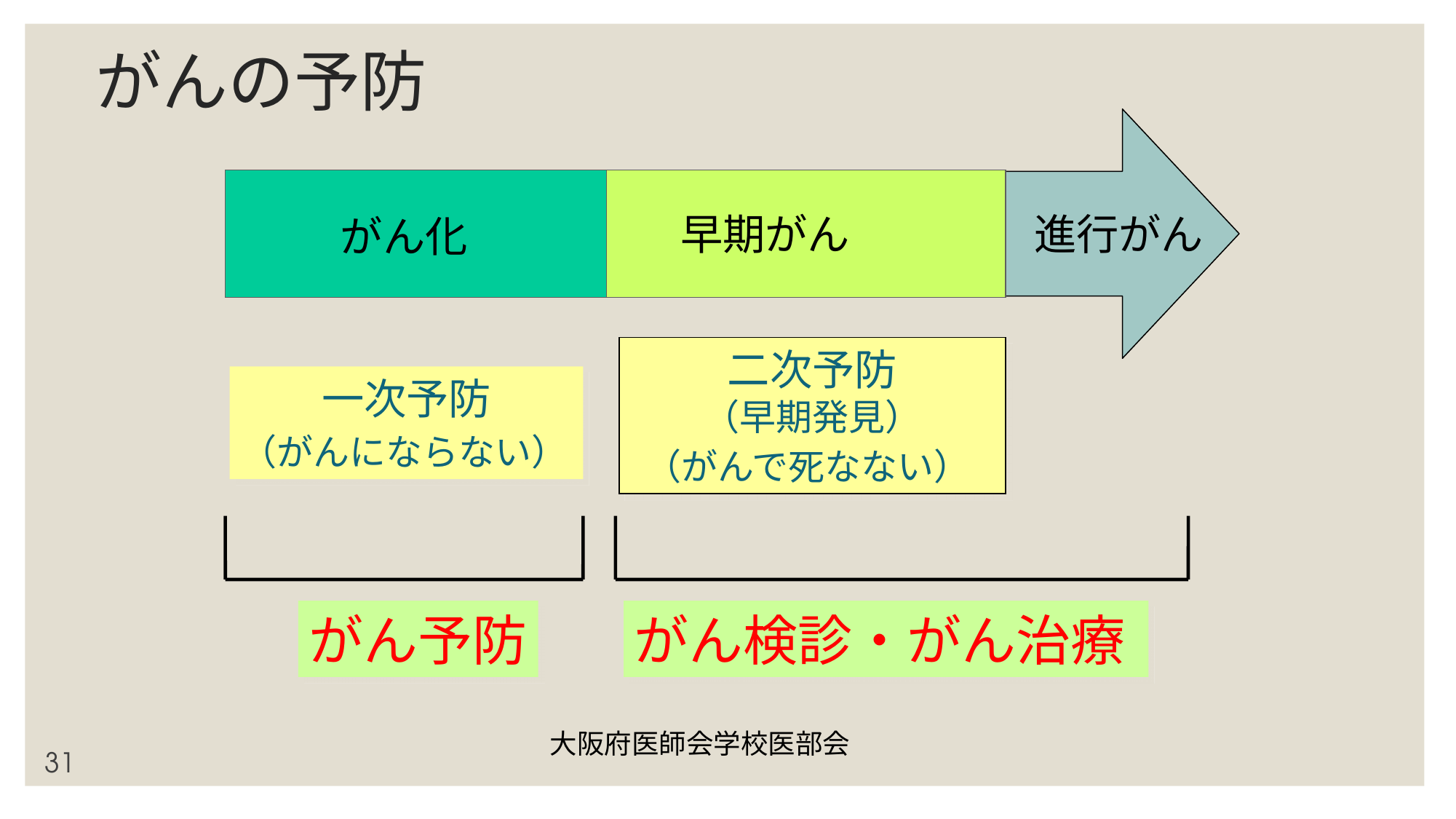

がんの予防

進行がん
早期がん
がん化
二次予防
（早期発見）
（がんで死なない）
一次予防
（がんにならない）

がん予防
がん検診・がん治療
大阪府医師会学校医部会
31